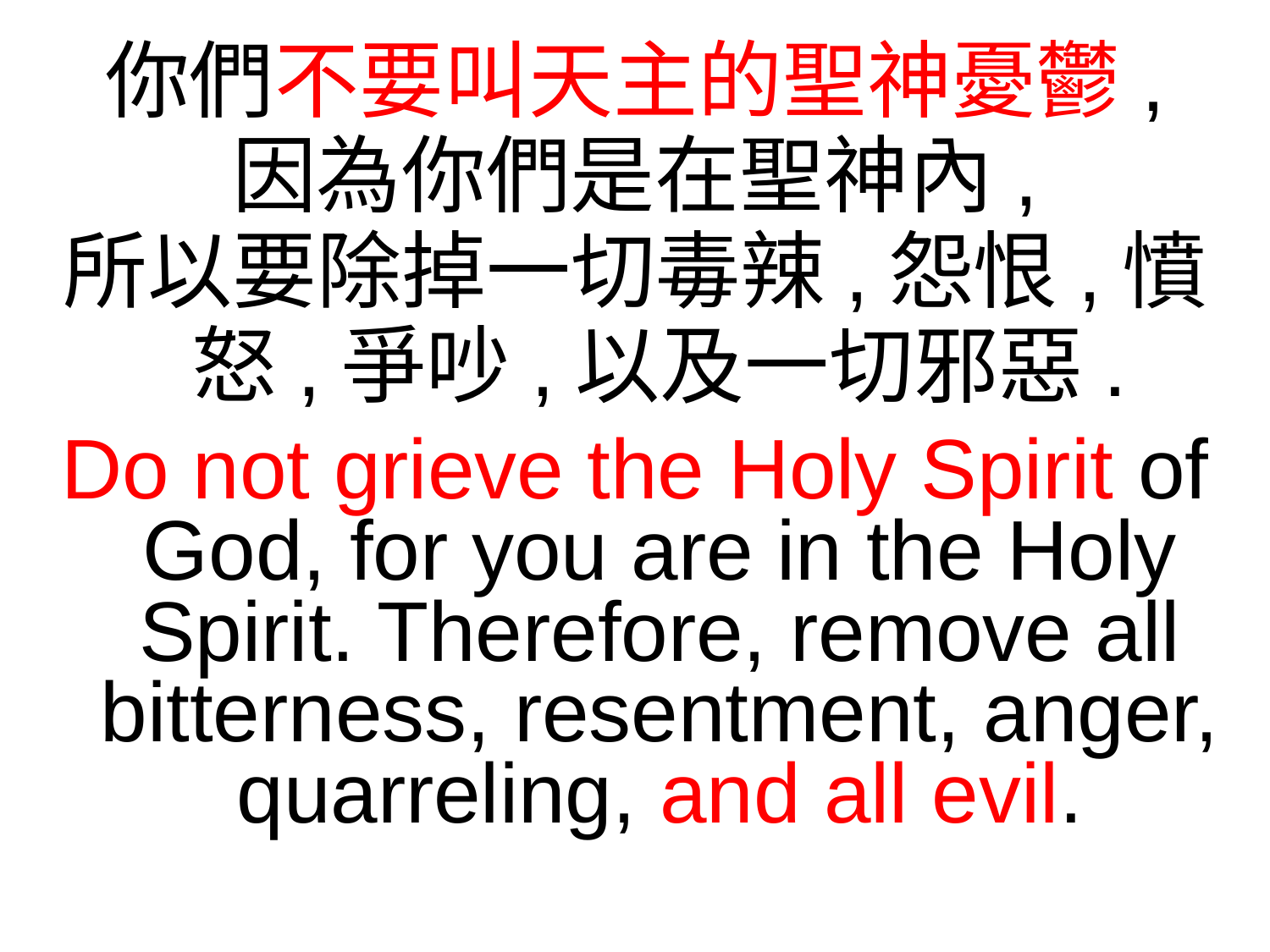

你們不要叫天主的聖神憂鬱,
因為你們是在聖神內,
所以要除掉一切毒辣,怨恨,憤怒,爭吵,以及一切邪惡.
Do not grieve the Holy Spirit of God, for you are in the Holy Spirit. Therefore, remove all bitterness, resentment, anger, quarreling, and all evil.